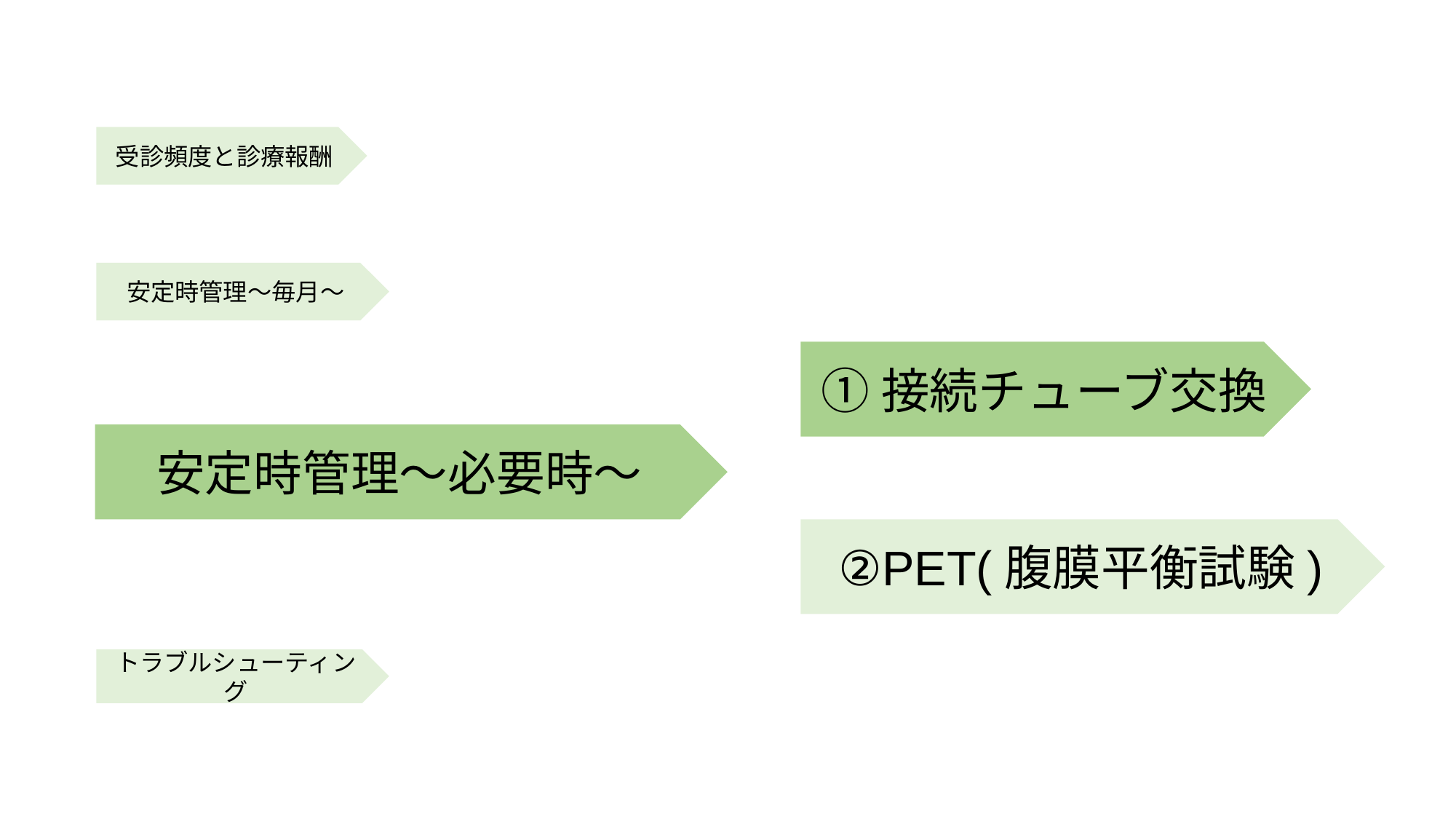

受診頻度と診療報酬
安定時管理〜毎月〜
①接続チューブ交換
安定時管理〜必要時〜
②PET(腹膜平衡試験)
トラブルシューティング